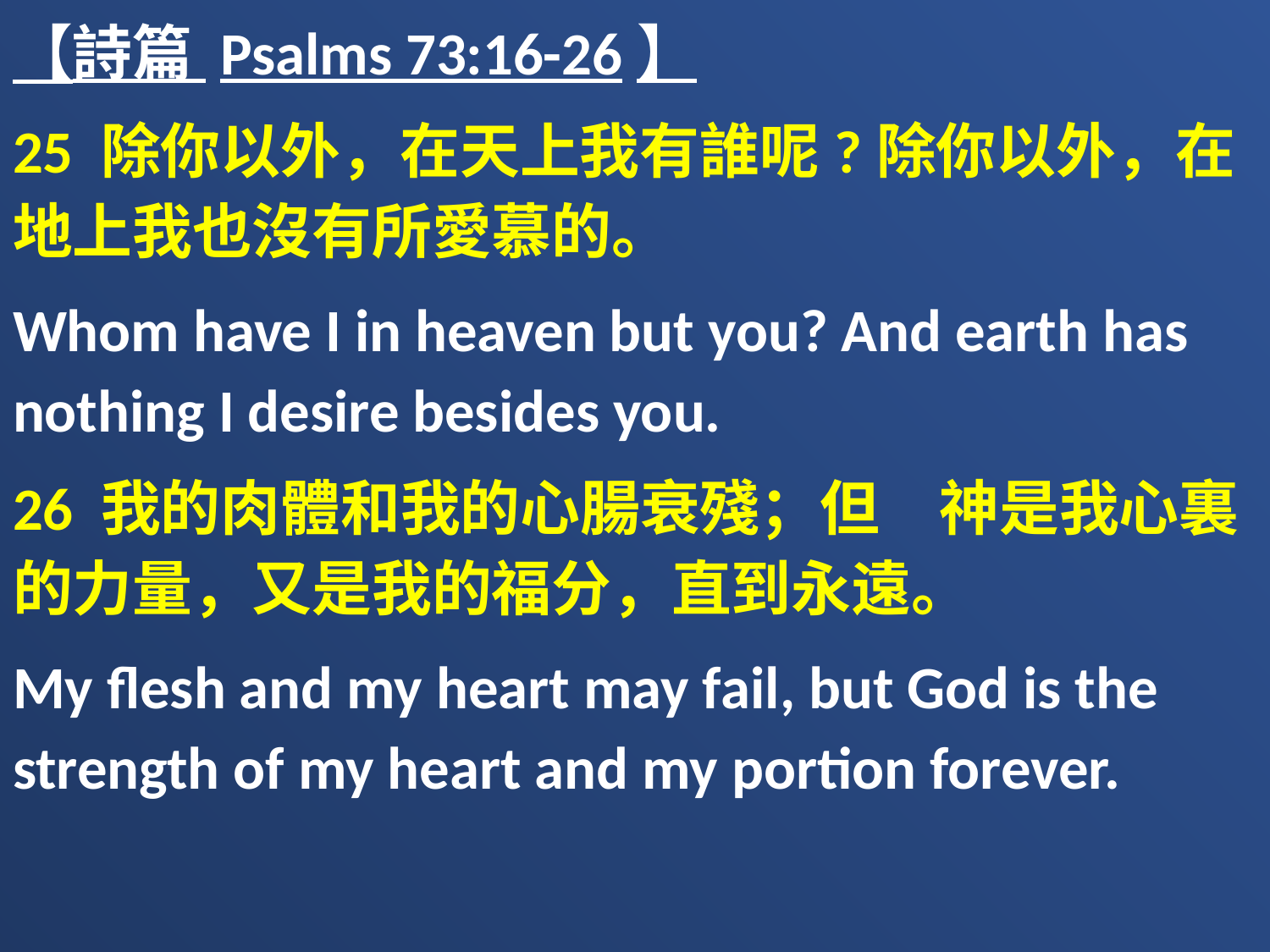

【詩篇 Psalms 73:16-26】
25 除你以外，在天上我有誰呢?除你以外，在地上我也沒有所愛慕的。
Whom have I in heaven but you? And earth has nothing I desire besides you.
26 我的肉體和我的心腸衰殘；但　神是我心裏的力量，又是我的福分，直到永遠。
My flesh and my heart may fail, but God is the strength of my heart and my portion forever.